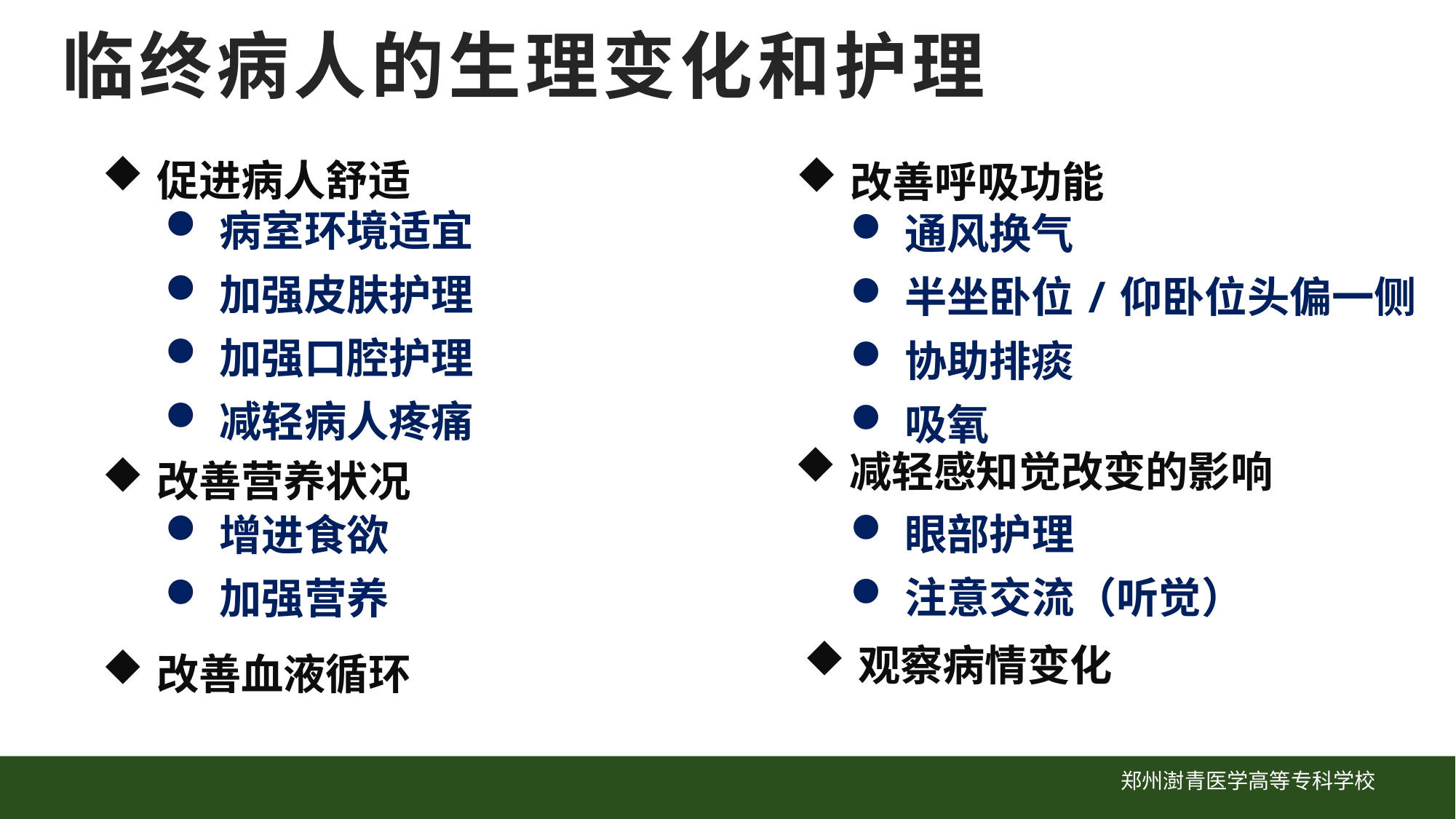

临终病人的生理变化和护理
促进病人舒适
改善呼吸功能
病室环境适宜
加强皮肤护理
加强口腔护理
减轻病人疼痛
通风换气
半坐卧位/仰卧位头偏一侧
协助排痰
吸氧
减轻感知觉改变的影响
改善营养状况
眼部护理
注意交流（听觉）
增进食欲
加强营养
观察病情变化
改善血液循环
郑州澍青医学高等专科学校